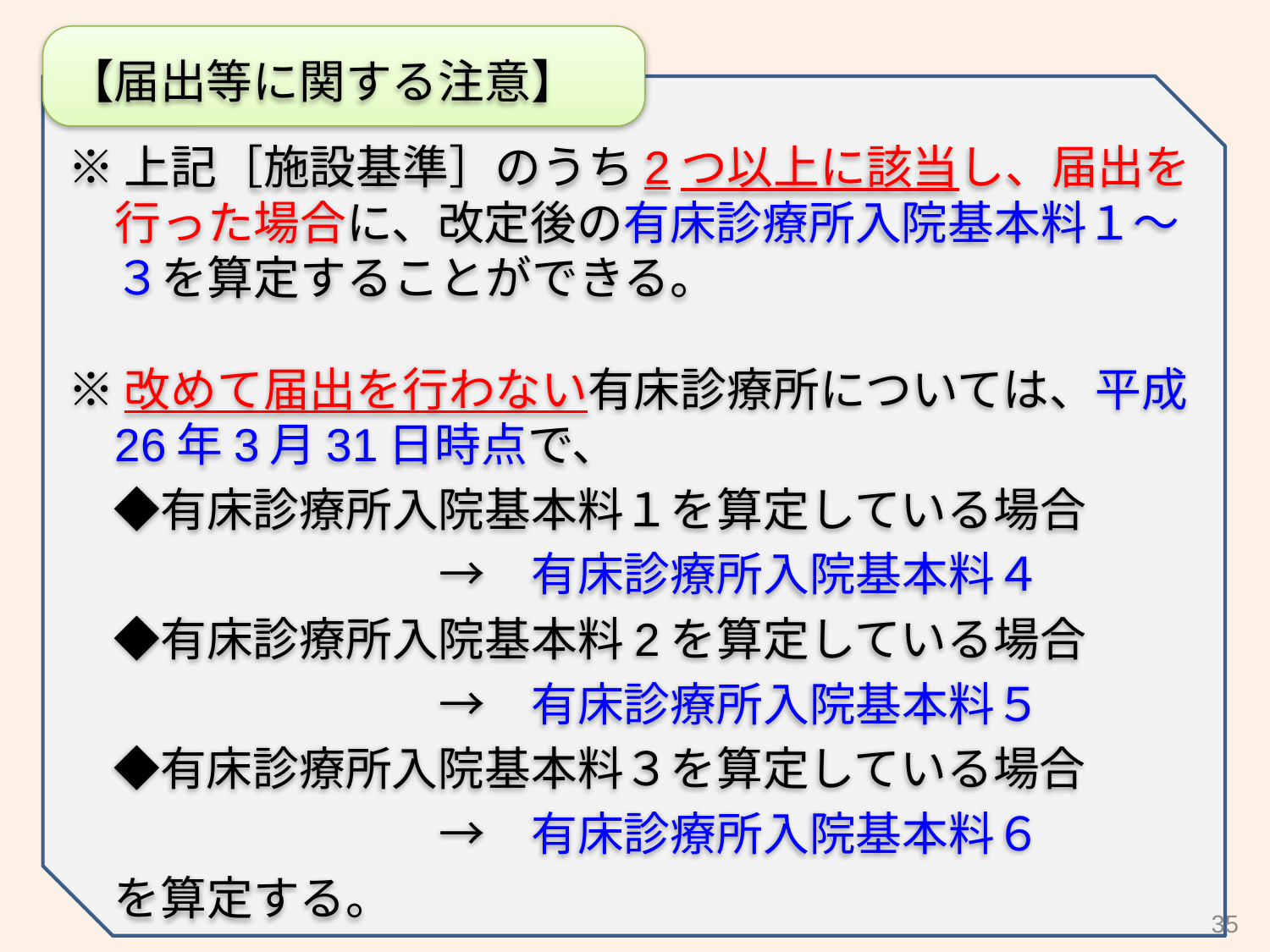

【届出等に関する注意】
※上記［施設基準］のうち2つ以上に該当し、届出を行った場合に、改定後の有床診療所入院基本料１～３を算定することができる。

※改めて届出を行わない有床診療所については、平成26年3月31日時点で、
　◆有床診療所入院基本料１を算定している場合
　　　　　　　　→　有床診療所入院基本料４
　◆有床診療所入院基本料2を算定している場合
　　　　　　　　→　有床診療所入院基本料５
　◆有床診療所入院基本料３を算定している場合
　　　　　　　　→　有床診療所入院基本料６
　を算定する。

35